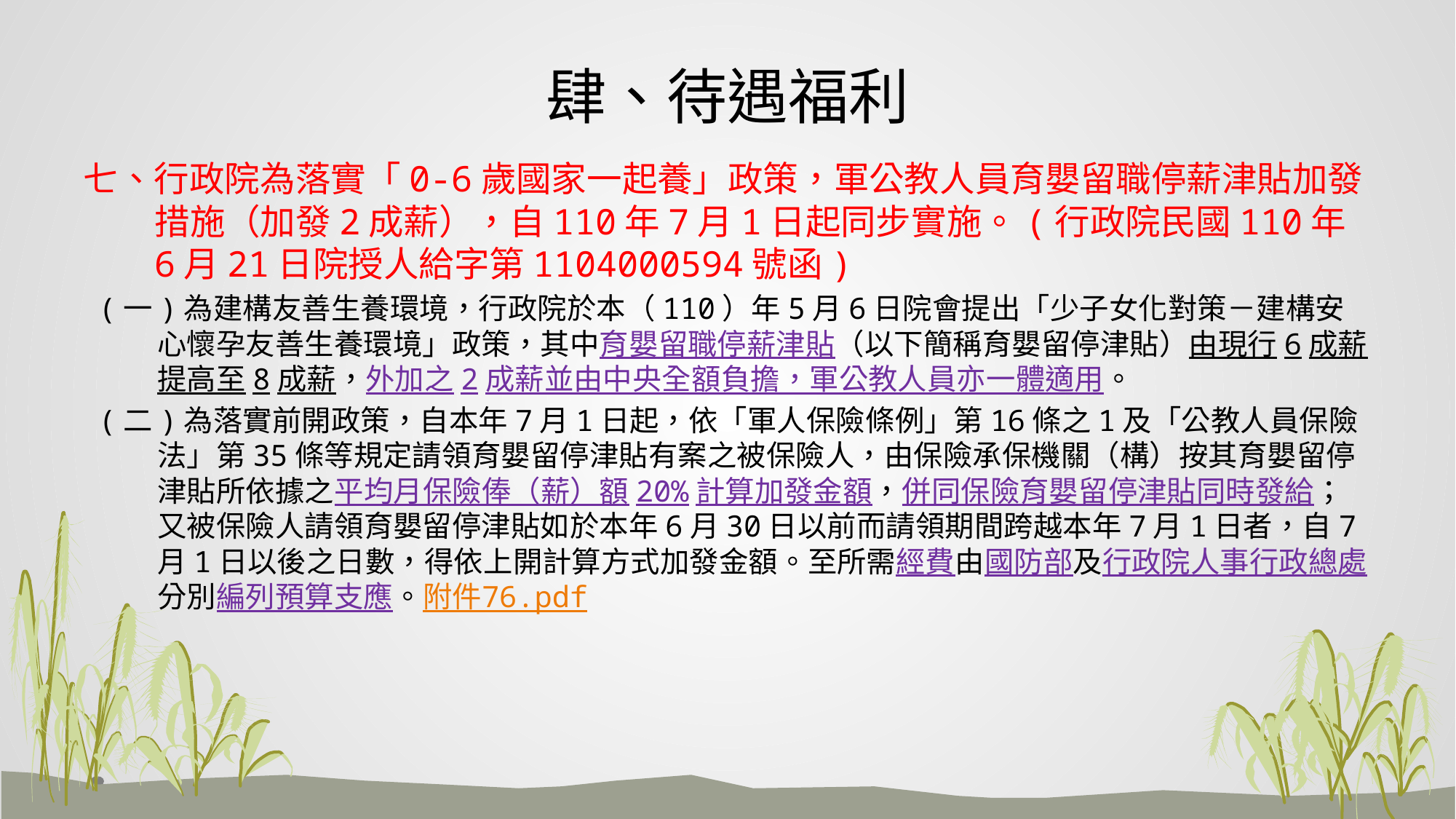

# 肆、待遇福利
七、行政院為落實「0-6歲國家一起養」政策，軍公教人員育嬰留職停薪津貼加發措施（加發2成薪），自110年7月1日起同步實施。(行政院民國110年6月21日院授人給字第1104000594號函)
(一)為建構友善生養環境，行政院於本（110）年5月6日院會提出「少子女化對策－建構安心懷孕友善生養環境」政策，其中育嬰留職停薪津貼（以下簡稱育嬰留停津貼）由現行6成薪提高至8成薪，外加之2成薪並由中央全額負擔，軍公教人員亦一體適用。
(二)為落實前開政策，自本年7月1日起，依「軍人保險條例」第16條之1及「公教人員保險法」第35條等規定請領育嬰留停津貼有案之被保險人，由保險承保機關（構）按其育嬰留停津貼所依據之平均月保險俸（薪）額20%計算加發金額，併同保險育嬰留停津貼同時發給；又被保險人請領育嬰留停津貼如於本年6月30日以前而請領期間跨越本年7月1日者，自7月1日以後之日數，得依上開計算方式加發金額。至所需經費由國防部及行政院人事行政總處分別編列預算支應。附件76.pdf